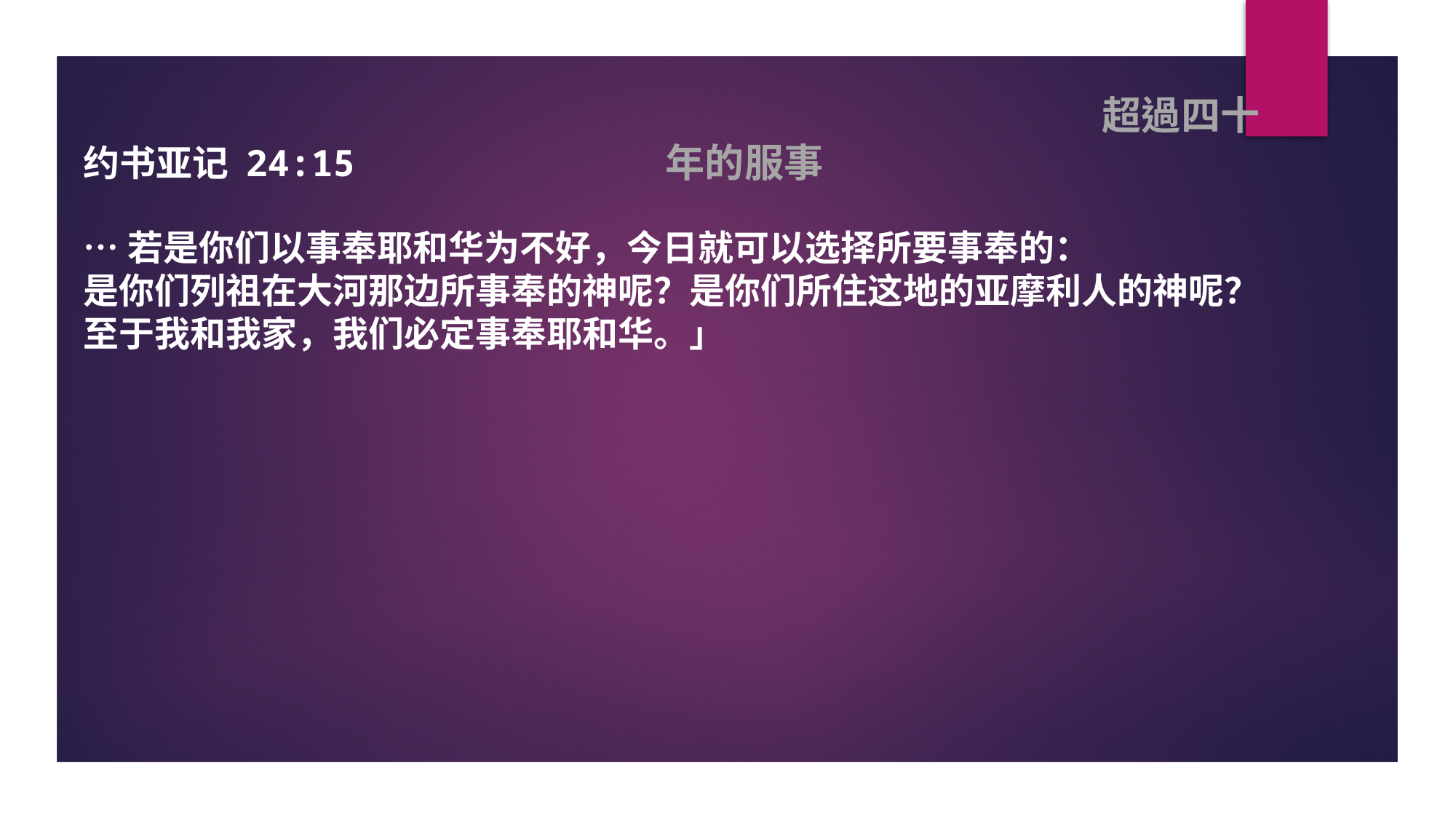

超過四十年的服事

约书亚记 24:15

…若是你们以事奉耶和华为不好，今日就可以选择所要事奉的：
是你们列祖在大河那边所事奉的神呢？是你们所住这地的亚摩利人的神呢？
至于我和我家，我们必定事奉耶和华。」